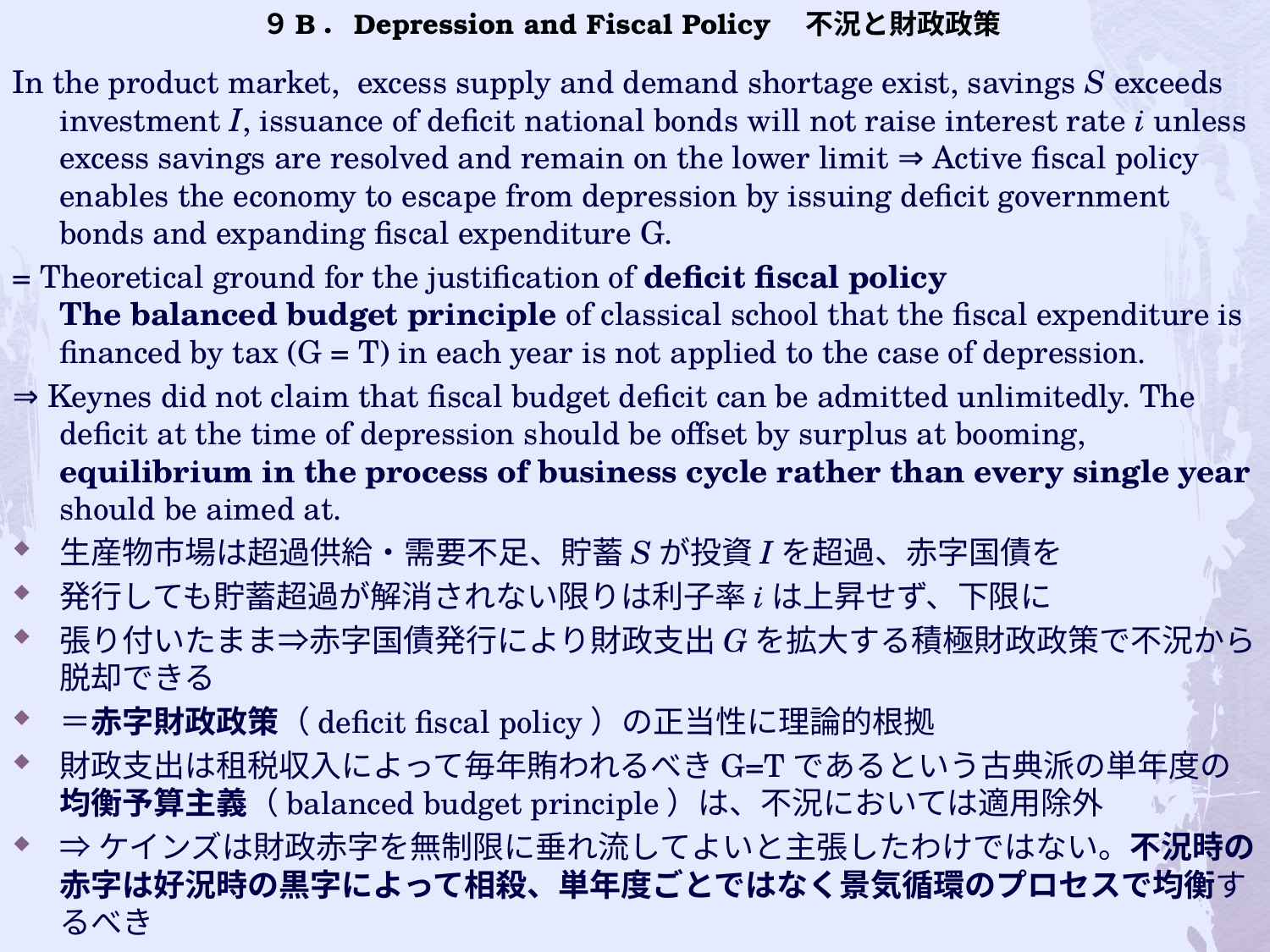

# ９B．Depression and Fiscal Policy   不況と財政政策
In the product market,  excess supply and demand shortage exist, savings S exceeds investment I, issuance of deficit national bonds will not raise interest rate i unless  excess savings are resolved and remain on the lower limit ⇒ Active fiscal policy enables the economy to escape from depression by issuing deficit government bonds and expanding fiscal expenditure G.
= Theoretical ground for the justification of deficit fiscal policy
The balanced budget principle of classical school that the fiscal expenditure is financed by tax (G = T) in each year is not applied to the case of depression.
⇒ Keynes did not claim that fiscal budget deficit can be admitted unlimitedly. The deficit at the time of depression should be offset by surplus at booming, equilibrium in the process of business cycle rather than every single year should be aimed at.
生産物市場は超過供給・需要不足、貯蓄Sが投資Iを超過、赤字国債を
発行しても貯蓄超過が解消されない限りは利子率iは上昇せず、下限に
張り付いたまま⇒赤字国債発行により財政支出Gを拡大する積極財政政策で不況から脱却できる
＝赤字財政政策（deficit fiscal policy）の正当性に理論的根拠
財政支出は租税収入によって毎年賄われるべきG=Tであるという古典派の単年度の均衡予算主義（balanced budget principle）は、不況においては適用除外
⇒ケインズは財政赤字を無制限に垂れ流してよいと主張したわけではない。不況時の赤字は好況時の黒字によって相殺、単年度ごとではなく景気循環のプロセスで均衡するべき